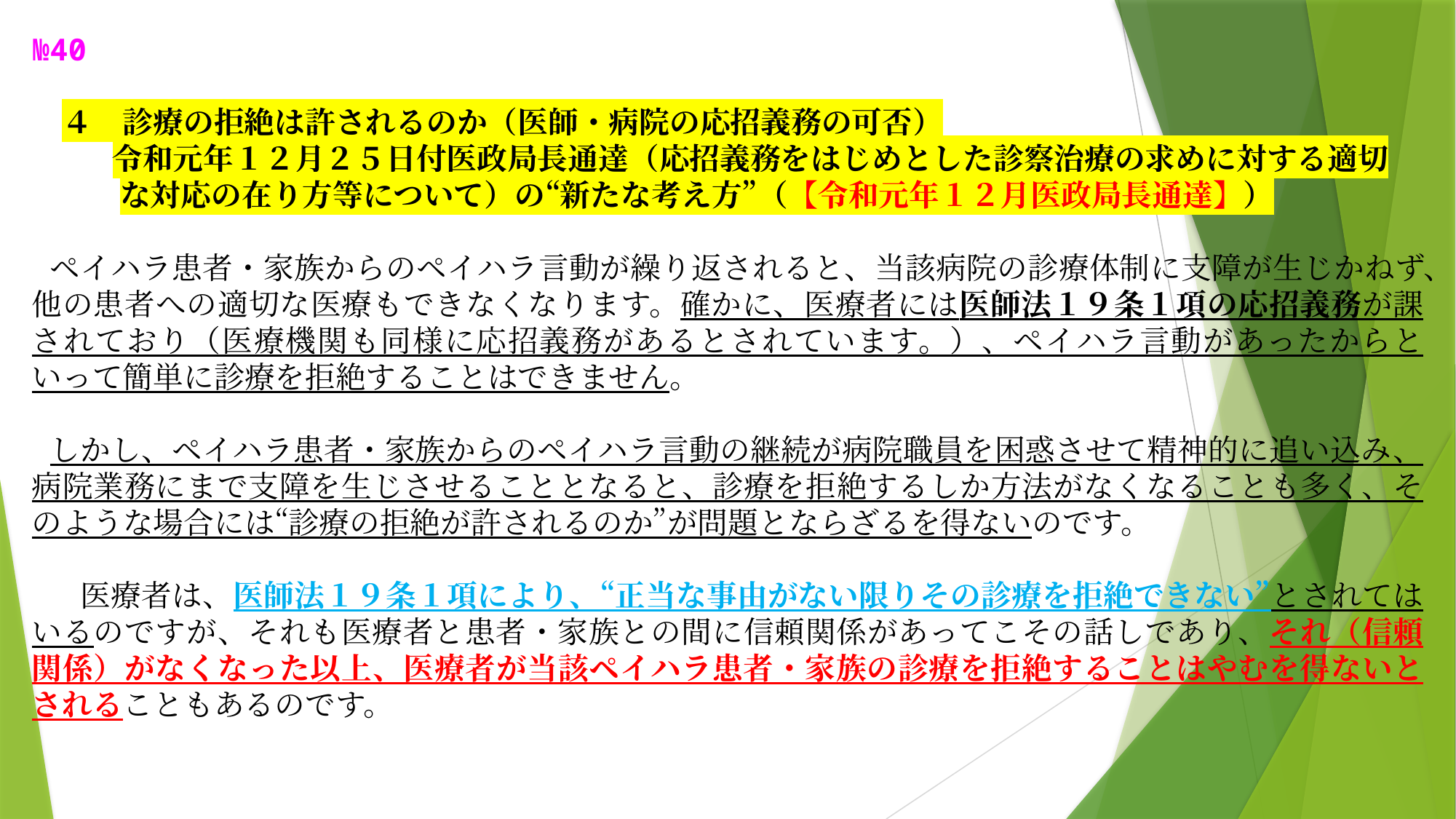

№40

　４　診療の拒絶は許されるのか（医師・病院の応招義務の可否）
  令和元年１２月２５日付医政局長通達（応招義務をはじめとした診察治療の求めに対する適切
　な対応の在り方等について）の“新たな考え方”（【令和元年１２月医政局長通達】）

ペイハラ患者・家族からのペイハラ言動が繰り返されると、当該病院の診療体制に支障が生じかねず、他の患者への適切な医療もできなくなります。確かに、医療者には医師法１９条１項の応招義務が課されており（医療機関も同様に応招義務があるとされています。）、ペイハラ言動があったからといって簡単に診療を拒絶することはできません。

しかし、ペイハラ患者・家族からのペイハラ言動の継続が病院職員を困惑させて精神的に追い込み、病院業務にまで支障を生じさせることとなると、診療を拒絶するしか方法がなくなることも多く、そのような場合には“診療の拒絶が許されるのか”が問題とならざるを得ないのです。

　医療者は、医師法１９条１項により、“正当な事由がない限りその診療を拒絶できない”とされてはいるのですが、それも医療者と患者・家族との間に信頼関係があってこその話しであり、それ（信頼関係）がなくなった以上、医療者が当該ペイハラ患者・家族の診療を拒絶することはやむを得ないとされることもあるのです。